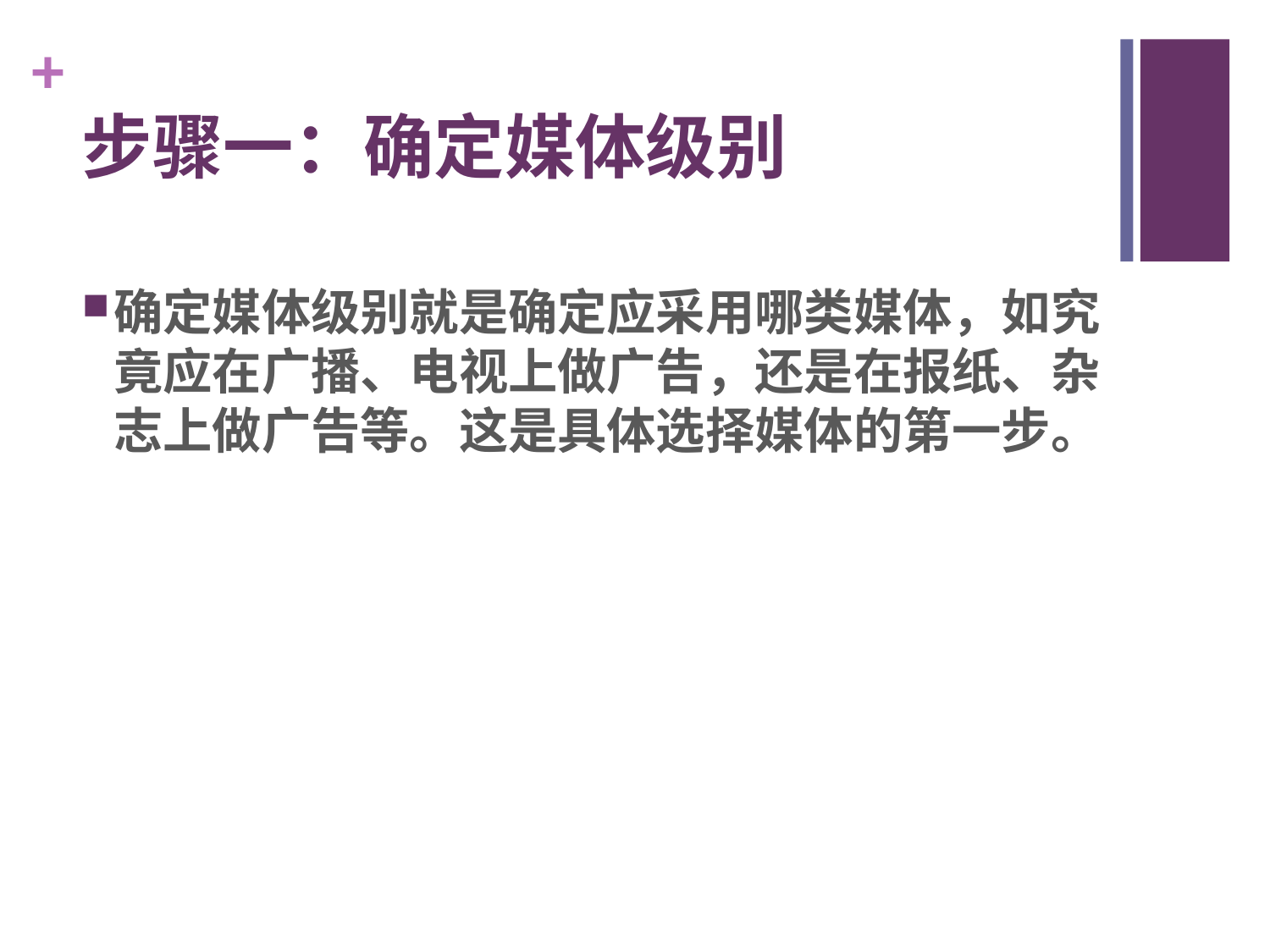

# 步骤一：确定媒体级别
确定媒体级别就是确定应采用哪类媒体，如究竟应在广播、电视上做广告，还是在报纸、杂志上做广告等。这是具体选择媒体的第一步。